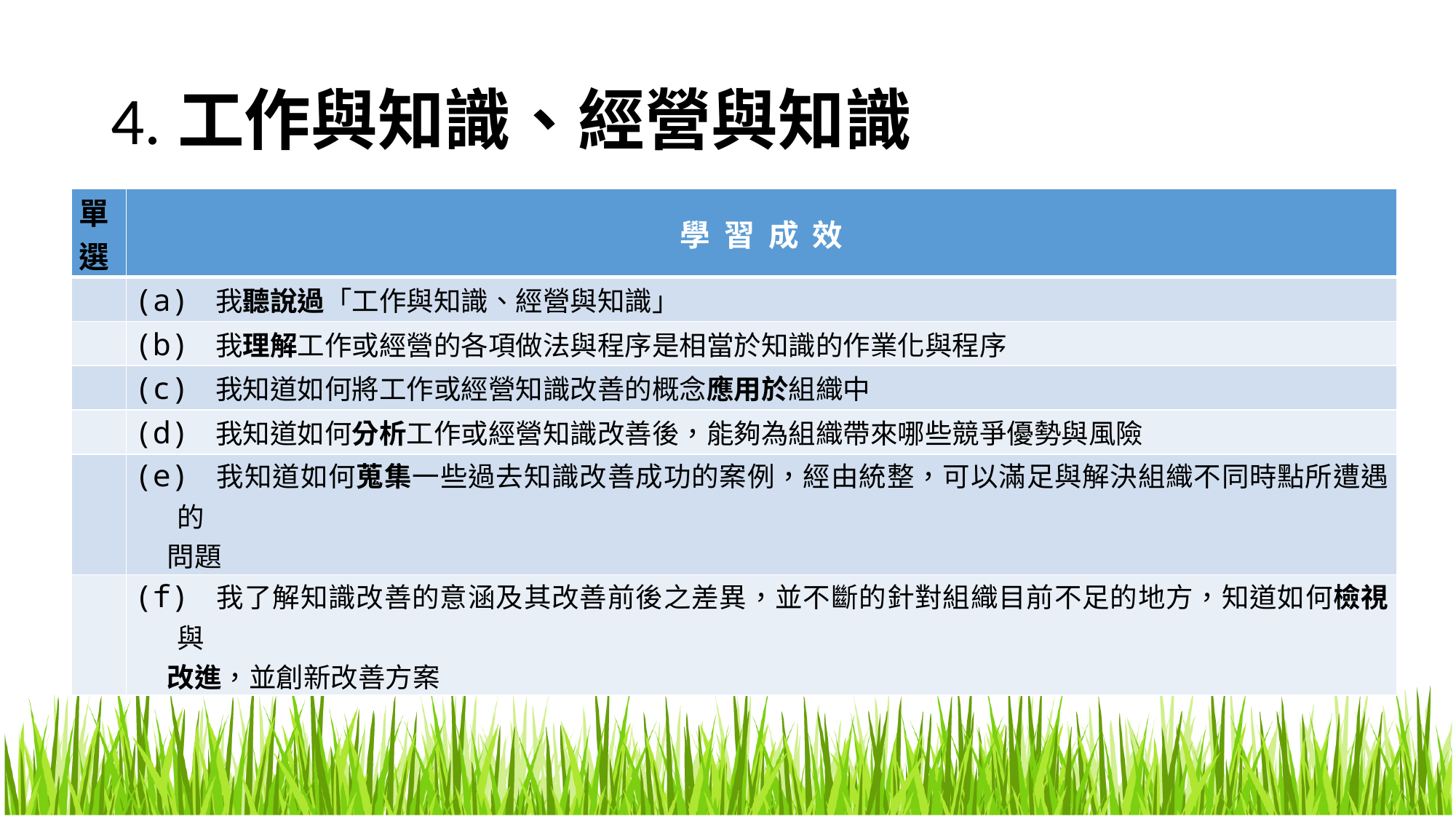

# 4.工作與知識、經營與知識
| 單選 | 學 習 成 效 |
| --- | --- |
|  | (a) 我聽說過「工作與知識、經營與知識」 |
|  | (b) 我理解工作或經營的各項做法與程序是相當於知識的作業化與程序 |
|  | (c) 我知道如何將工作或經營知識改善的概念應用於組織中 |
|  | (d) 我知道如何分析工作或經營知識改善後，能夠為組織帶來哪些競爭優勢與風險 |
|  | (e) 我知道如何蒐集一些過去知識改善成功的案例，經由統整，可以滿足與解決組織不同時點所遭遇的 問題 |
|  | (f) 我了解知識改善的意涵及其改善前後之差異，並不斷的針對組織目前不足的地方，知道如何檢視與 改進，並創新改善方案 |